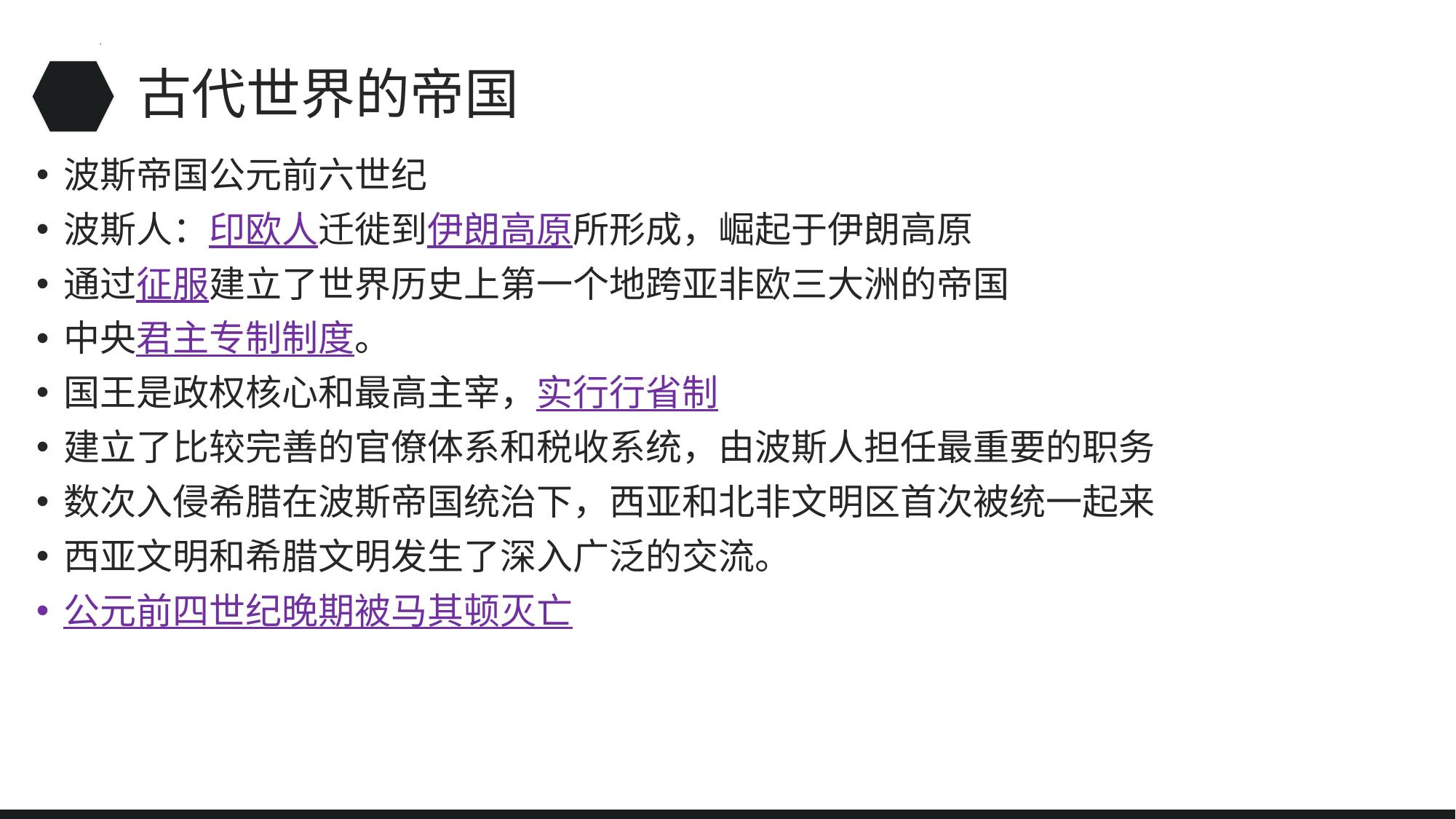

# 古代世界的帝国
波斯帝国公元前六世纪
波斯人：印欧人迁徙到伊朗高原所形成，崛起于伊朗高原
通过征服建立了世界历史上第一个地跨亚非欧三大洲的帝国
中央君主专制制度。
国王是政权核心和最高主宰，实行行省制
建立了比较完善的官僚体系和税收系统，由波斯人担任最重要的职务
数次入侵希腊在波斯帝国统治下，西亚和北非文明区首次被统一起来
西亚文明和希腊文明发生了深入广泛的交流。
公元前四世纪晚期被马其顿灭亡